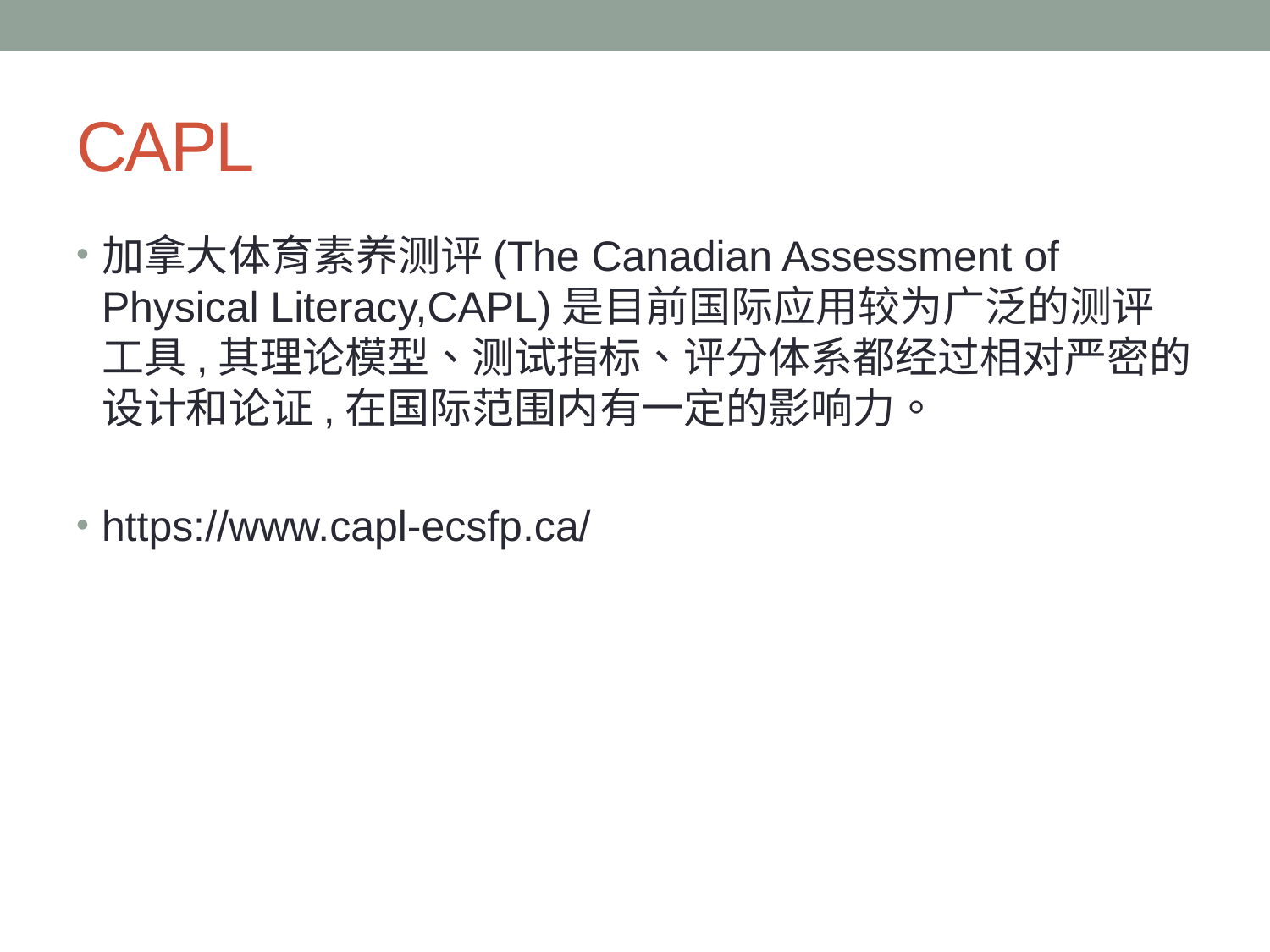

# CAPL
加拿大体育素养测评(The Canadian Assessment of Physical Literacy,CAPL)是目前国际应用较为广泛的测评工具,其理论模型、测试指标、评分体系都经过相对严密的设计和论证,在国际范围内有一定的影响力。

https://www.capl-ecsfp.ca/